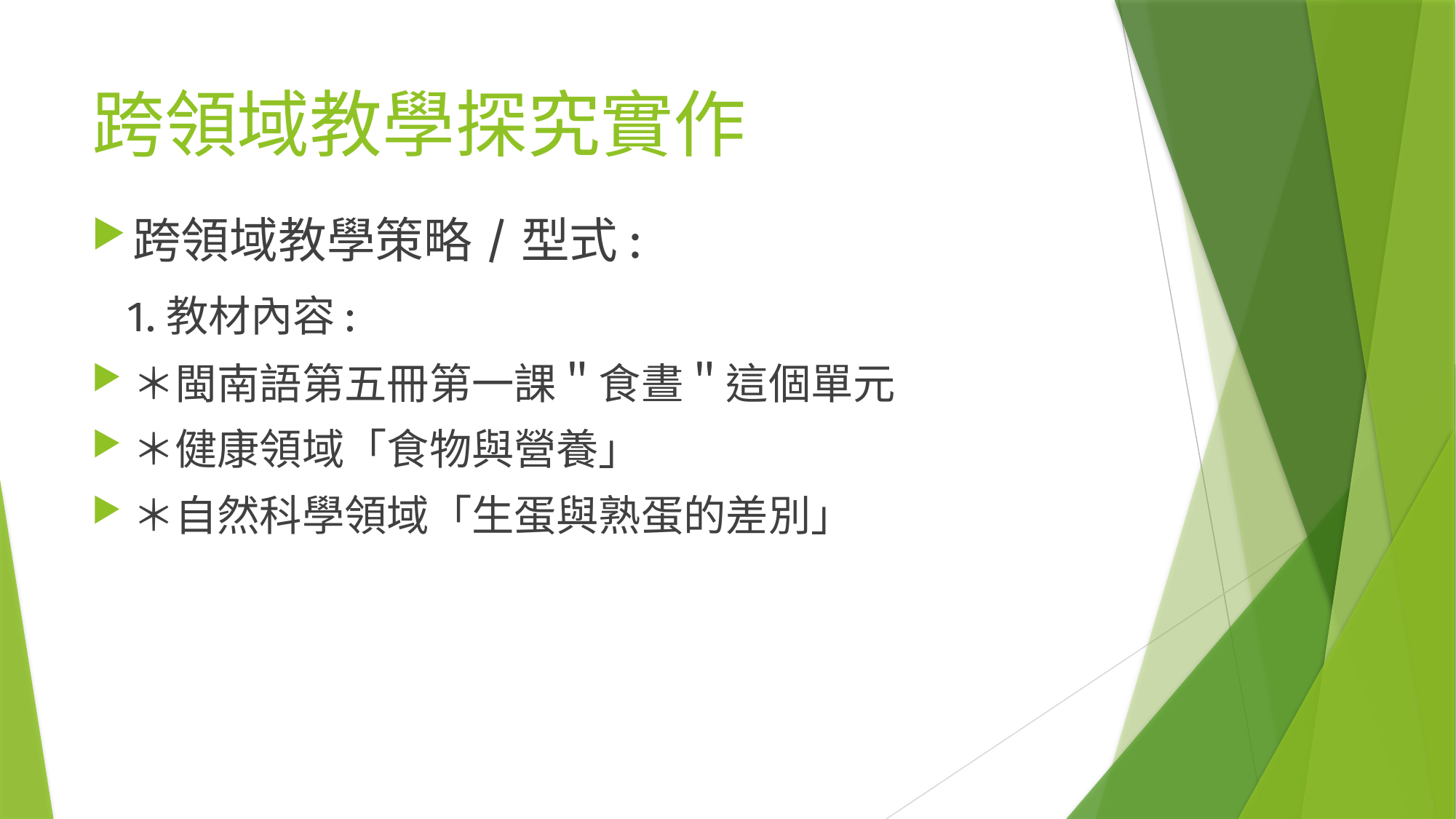

# 跨領域教學探究實作
跨領域教學策略/型式:
   1.教材內容:
＊閩南語第五冊第一課＂食晝＂這個單元
＊健康領域「食物與營養」
＊自然科學領域「生蛋與熟蛋的差別」